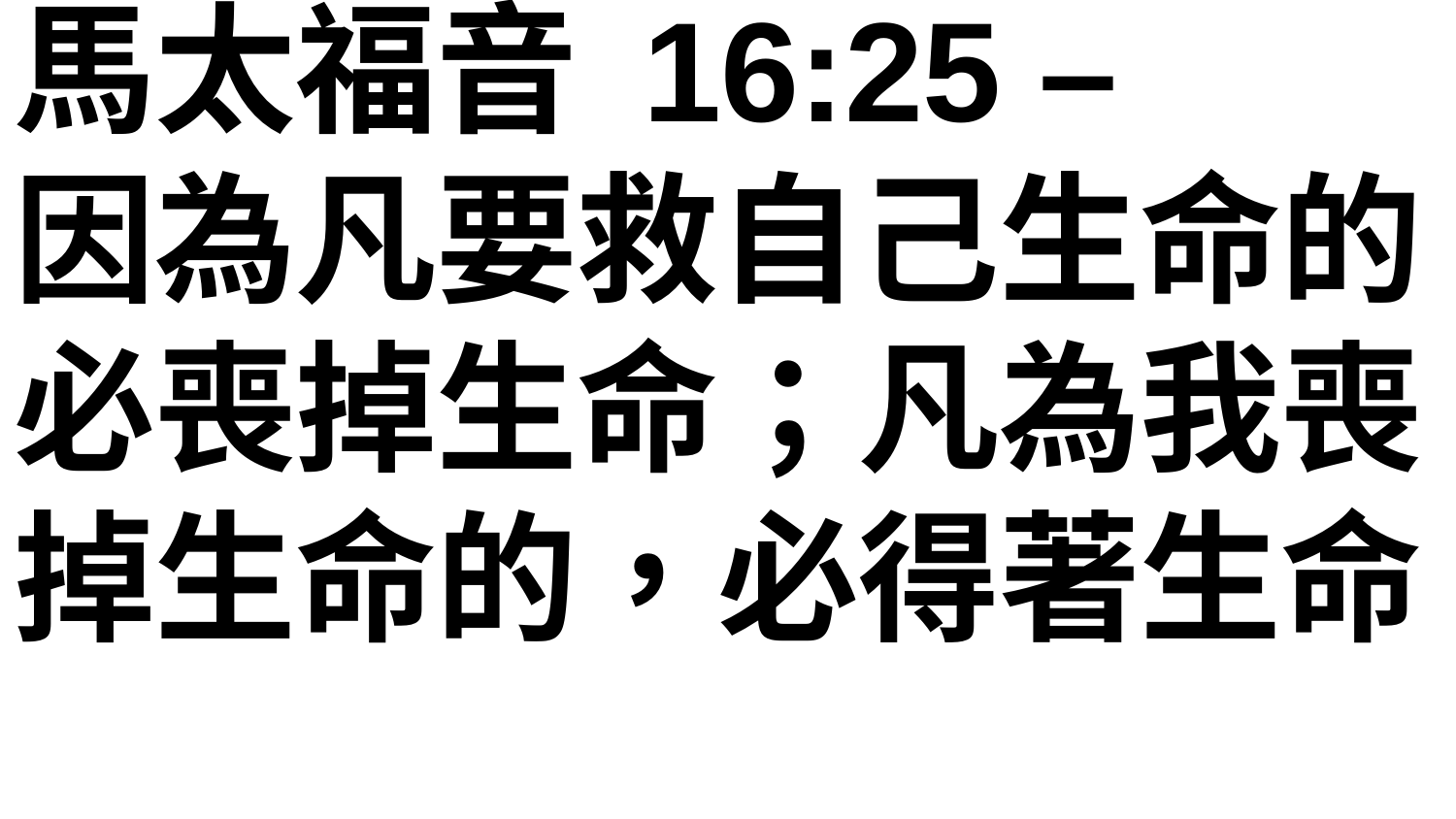

馬太福音 16:25 –
因為凡要救自己生命的，必喪掉生命；凡為我喪掉生命的，必得著生命。